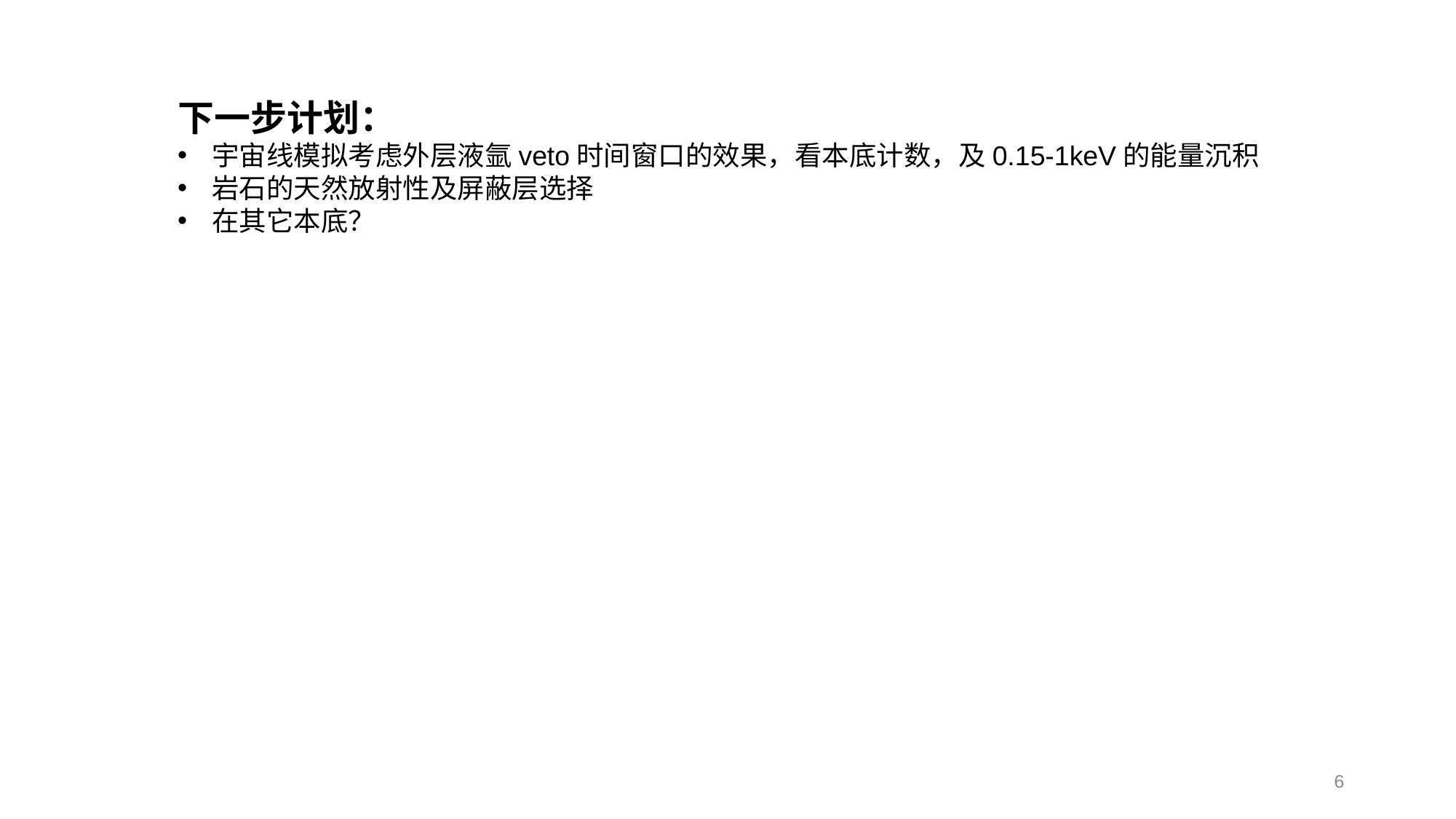

下一步计划：
宇宙线模拟考虑外层液氩veto时间窗口的效果，看本底计数，及0.15-1keV的能量沉积
岩石的天然放射性及屏蔽层选择
在其它本底？
6